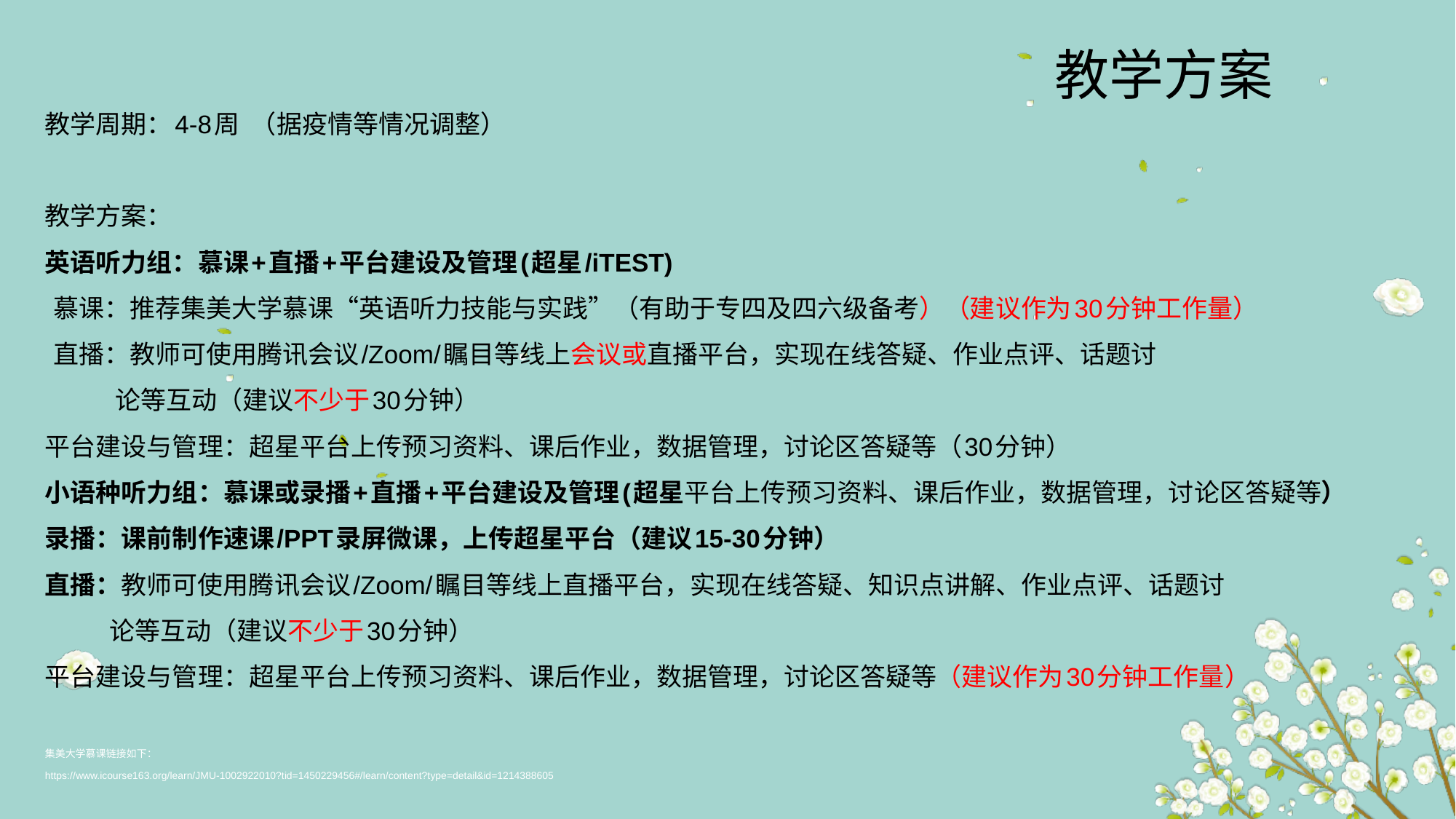

教学周期：4-8周  （据疫情等情况调整）

教学方案：
英语听力组：慕课+直播+平台建设及管理(超星/iTEST)
 慕课：推荐集美大学慕课“英语听力技能与实践”（有助于专四及四六级备考）（建议作为30分钟工作量）
 直播：教师可使用腾讯会议/Zoom/瞩目等线上会议或直播平台，实现在线答疑、作业点评、话题讨
            论等互动（建议不少于30分钟）
平台建设与管理：超星平台上传预习资料、课后作业，数据管理，讨论区答疑等（30分钟）
小语种听力组：慕课或录播+直播+平台建设及管理(超星平台上传预习资料、课后作业，数据管理，讨论区答疑等）
录播：课前制作速课/PPT录屏微课，上传超星平台（建议15-30分钟）
直播：教师可使用腾讯会议/Zoom/瞩目等线上直播平台，实现在线答疑、知识点讲解、作业点评、话题讨
           论等互动（建议不少于30分钟）
平台建设与管理：超星平台上传预习资料、课后作业，数据管理，讨论区答疑等（建议作为30分钟工作量）

集美大学慕课链接如下：
https://www.icourse163.org/learn/JMU-1002922010?tid=1450229456#/learn/content?type=detail&id=1214388605
教学方案